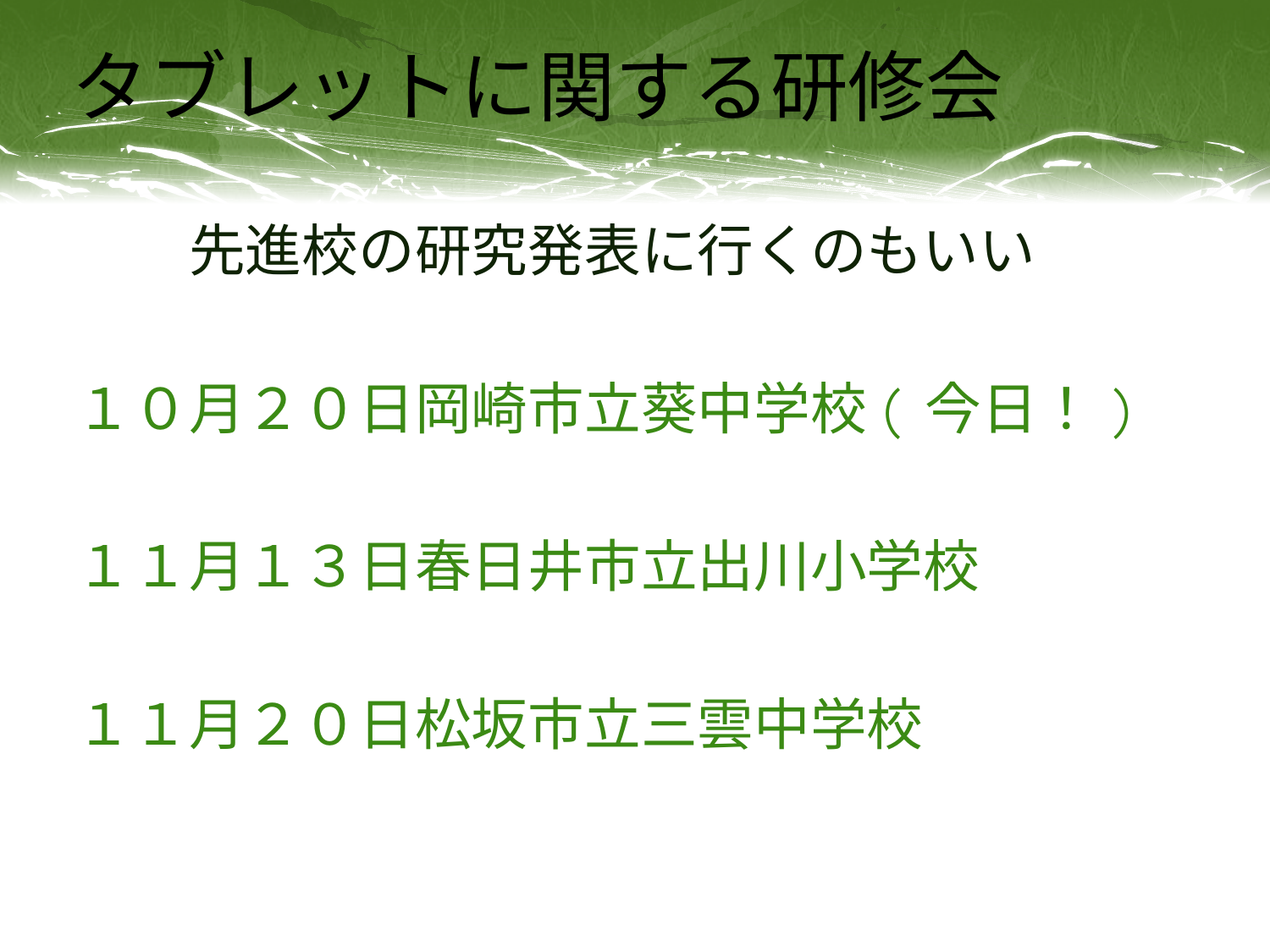

# タブレットに関する研修会
　　先進校の研究発表に行くのもいい

１０月２０日岡崎市立葵中学校(今日！)

１１月１３日春日井市立出川小学校

１１月２０日松坂市立三雲中学校